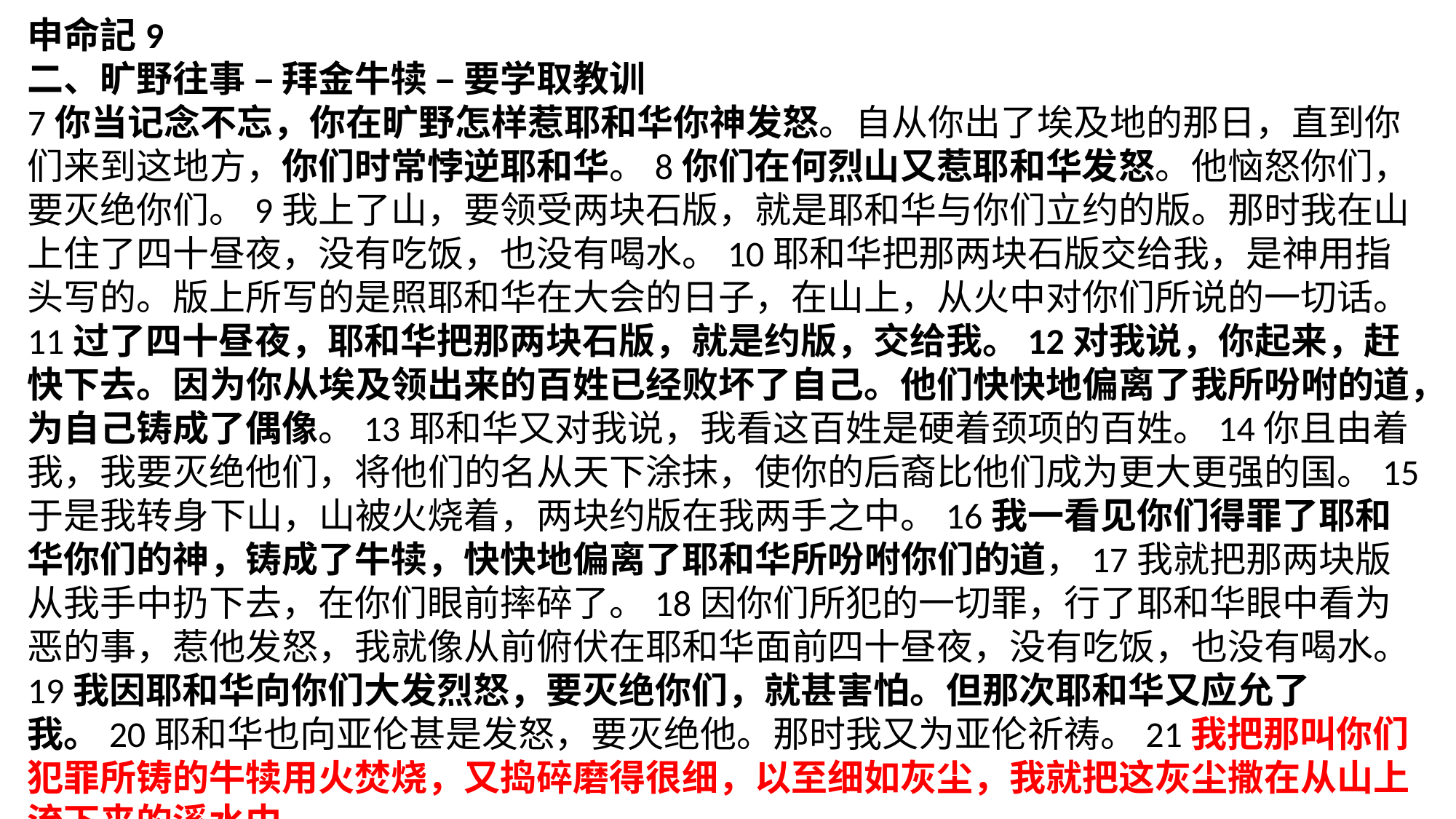

申命記9
二、旷野往事 – 拜金牛犊 – 要学取教训
7你当记念不忘，你在旷野怎样惹耶和华你神发怒。自从你出了埃及地的那日，直到你们来到这地方，你们时常悖逆耶和华。8你们在何烈山又惹耶和华发怒。他恼怒你们，要灭绝你们。9我上了山，要领受两块石版，就是耶和华与你们立约的版。那时我在山上住了四十昼夜，没有吃饭，也没有喝水。10耶和华把那两块石版交给我，是神用指头写的。版上所写的是照耶和华在大会的日子，在山上，从火中对你们所说的一切话。11过了四十昼夜，耶和华把那两块石版，就是约版，交给我。12对我说，你起来，赶快下去。因为你从埃及领出来的百姓已经败坏了自己。他们快快地偏离了我所吩咐的道，为自己铸成了偶像。13耶和华又对我说，我看这百姓是硬着颈项的百姓。14你且由着我，我要灭绝他们，将他们的名从天下涂抹，使你的后裔比他们成为更大更强的国。15于是我转身下山，山被火烧着，两块约版在我两手之中。16我一看见你们得罪了耶和华你们的神，铸成了牛犊，快快地偏离了耶和华所吩咐你们的道，17我就把那两块版从我手中扔下去，在你们眼前摔碎了。18因你们所犯的一切罪，行了耶和华眼中看为恶的事，惹他发怒，我就像从前俯伏在耶和华面前四十昼夜，没有吃饭，也没有喝水。19我因耶和华向你们大发烈怒，要灭绝你们，就甚害怕。但那次耶和华又应允了我。20耶和华也向亚伦甚是发怒，要灭绝他。那时我又为亚伦祈祷。21我把那叫你们犯罪所铸的牛犊用火焚烧，又捣碎磨得很细，以至细如灰尘，我就把这灰尘撒在从山上流下来的溪水中。